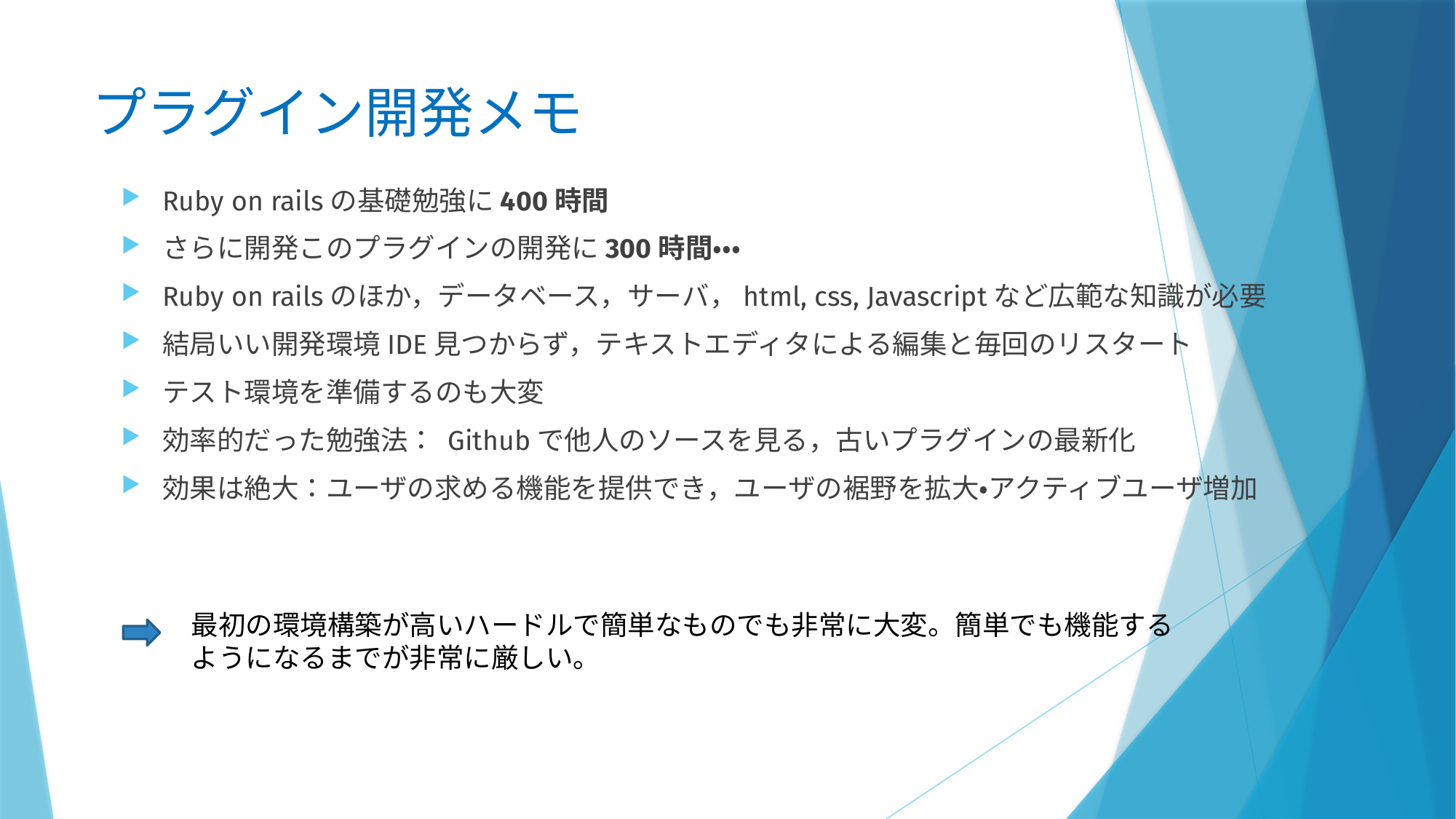

# プラグイン開発メモ
Ruby on railsの基礎勉強に400時間
さらに開発このプラグインの開発に300時間・・・
Ruby on railsのほか，データベース，サーバ，html, css, Javascriptなど広範な知識が必要
結局いい開発環境IDE見つからず，テキストエディタによる編集と毎回のリスタート
テスト環境を準備するのも大変
効率的だった勉強法： Githubで他人のソースを見る，古いプラグインの最新化
効果は絶大：ユーザの求める機能を提供でき，ユーザの裾野を拡大・アクティブユーザ増加
最初の環境構築が高いハードルで簡単なものでも非常に大変。簡単でも機能するようになるまでが非常に厳しい。